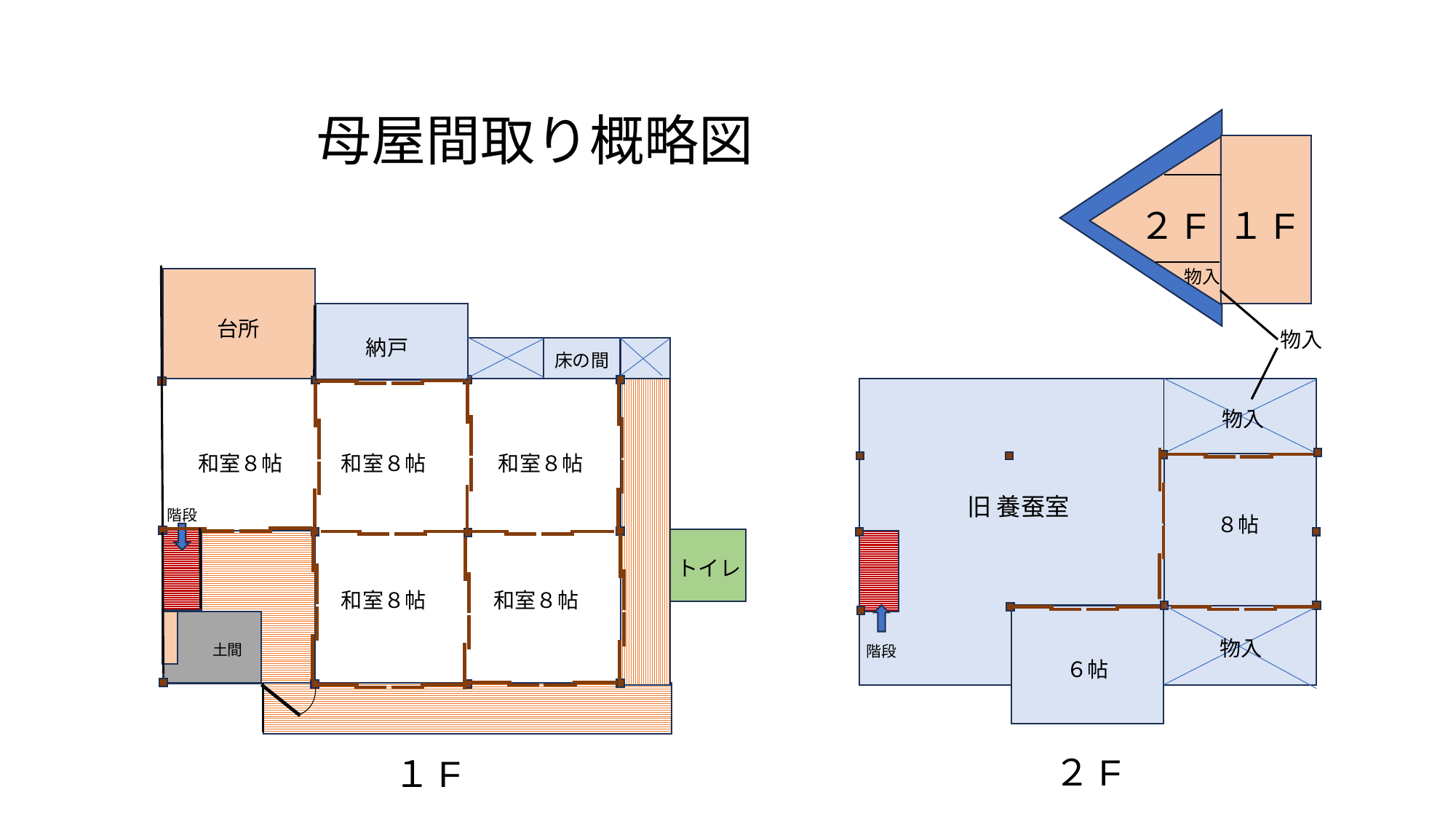

# 母屋間取り概略図

２F
１F
物入

台所

物入
納戸

床の間

物入
和室８帖
和室８帖
和室８帖

旧 養蚕室
階段

８帖

トイレ

和室８帖
和室８帖

物入
土間
階段
６帖

２F
１F